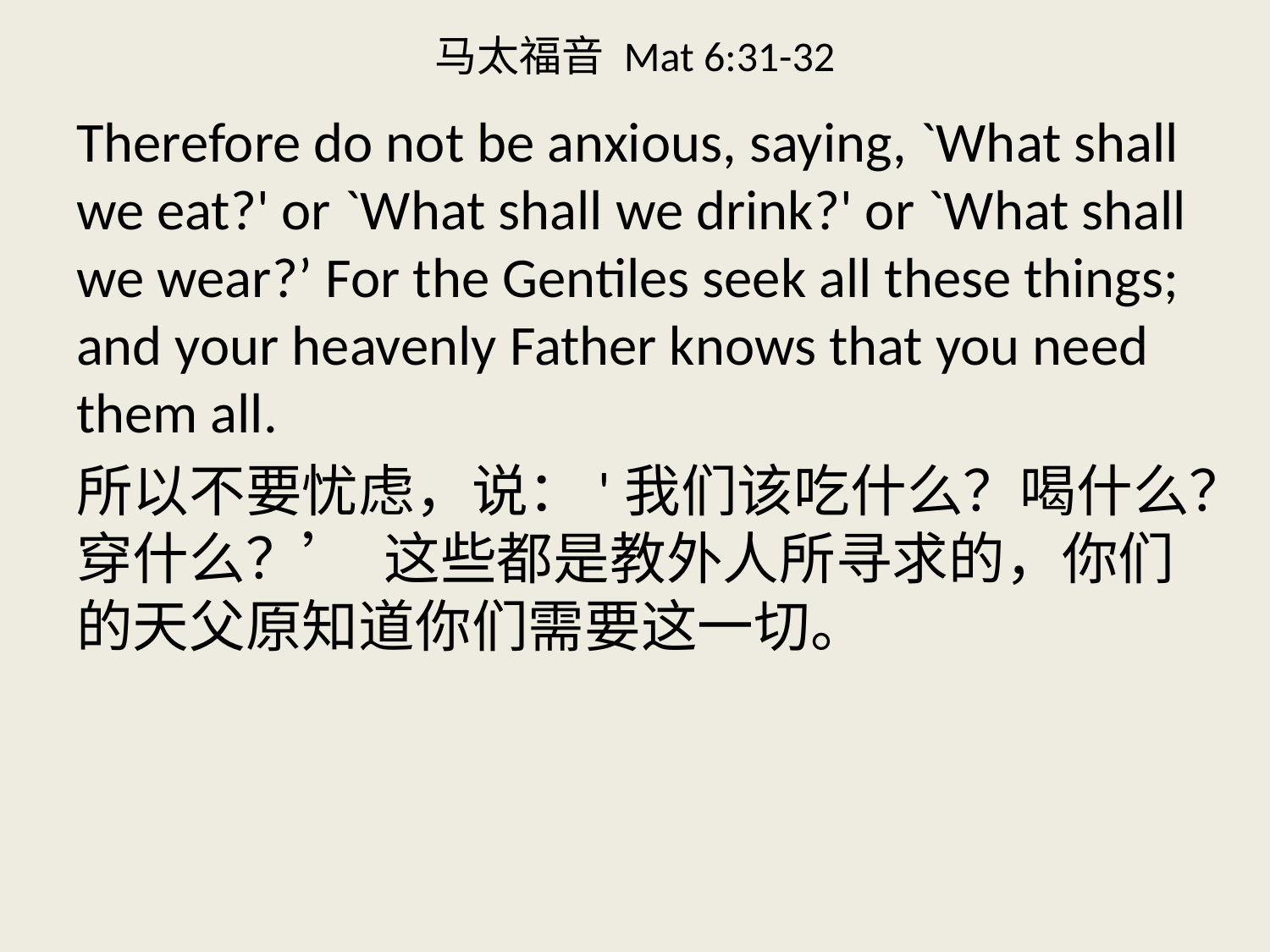

# 马太福音 Mat 6:31-32
Therefore do not be anxious, saying, `What shall we eat?' or `What shall we drink?' or `What shall we wear?’ For the Gentiles seek all these things; and your heavenly Father knows that you need them all.
所以不要忧虑，说：'我们该吃什么？喝什么？穿什么？’  这些都是教外人所寻求的，你们的天父原知道你们需要这一切。